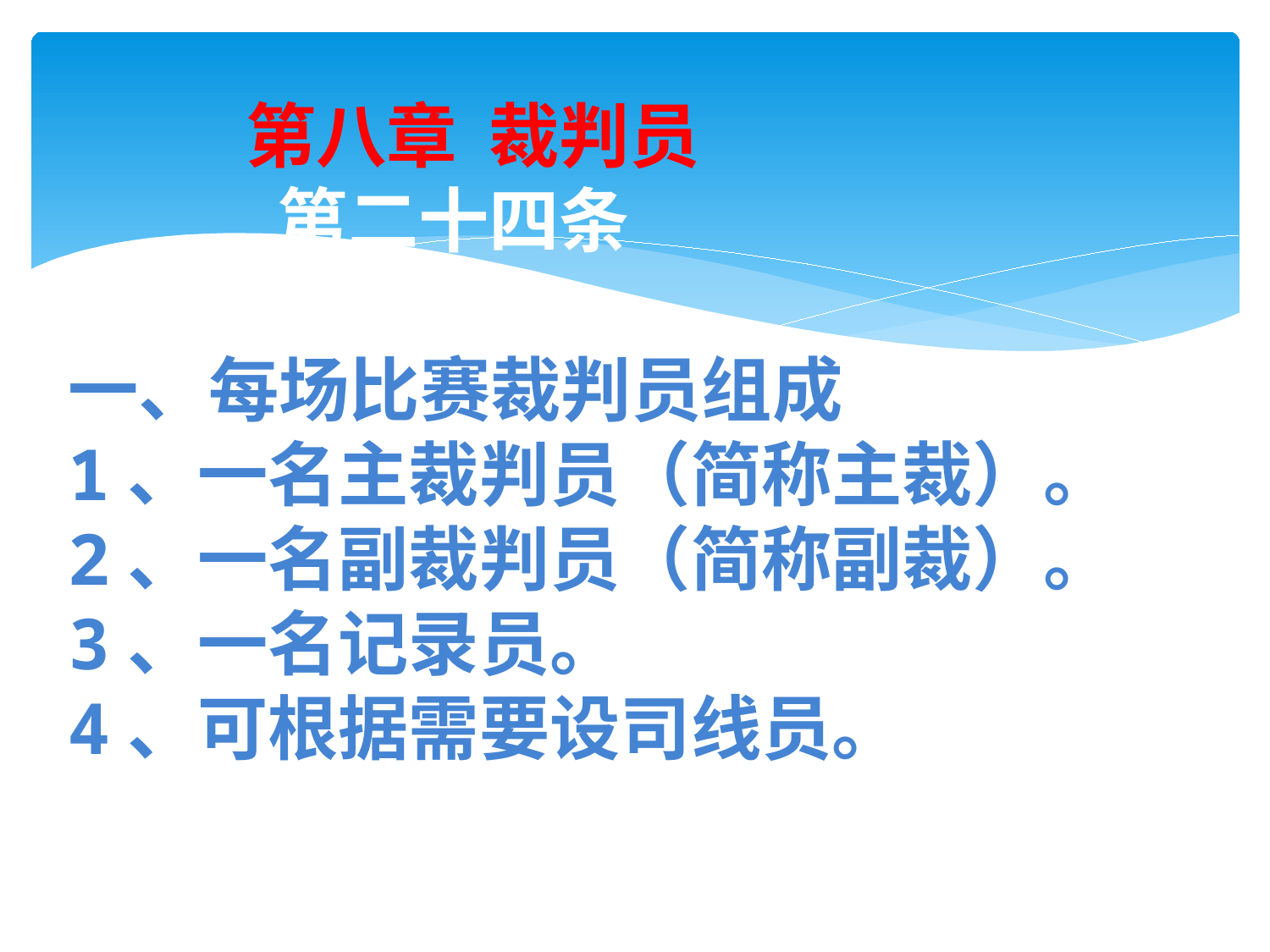

第八章  裁判员
            第二十四条

一、每场比赛裁判员组成
1、一名主裁判员（简称主裁）。
2、一名副裁判员（简称副裁）。
3、一名记录员。
4、可根据需要设司线员。